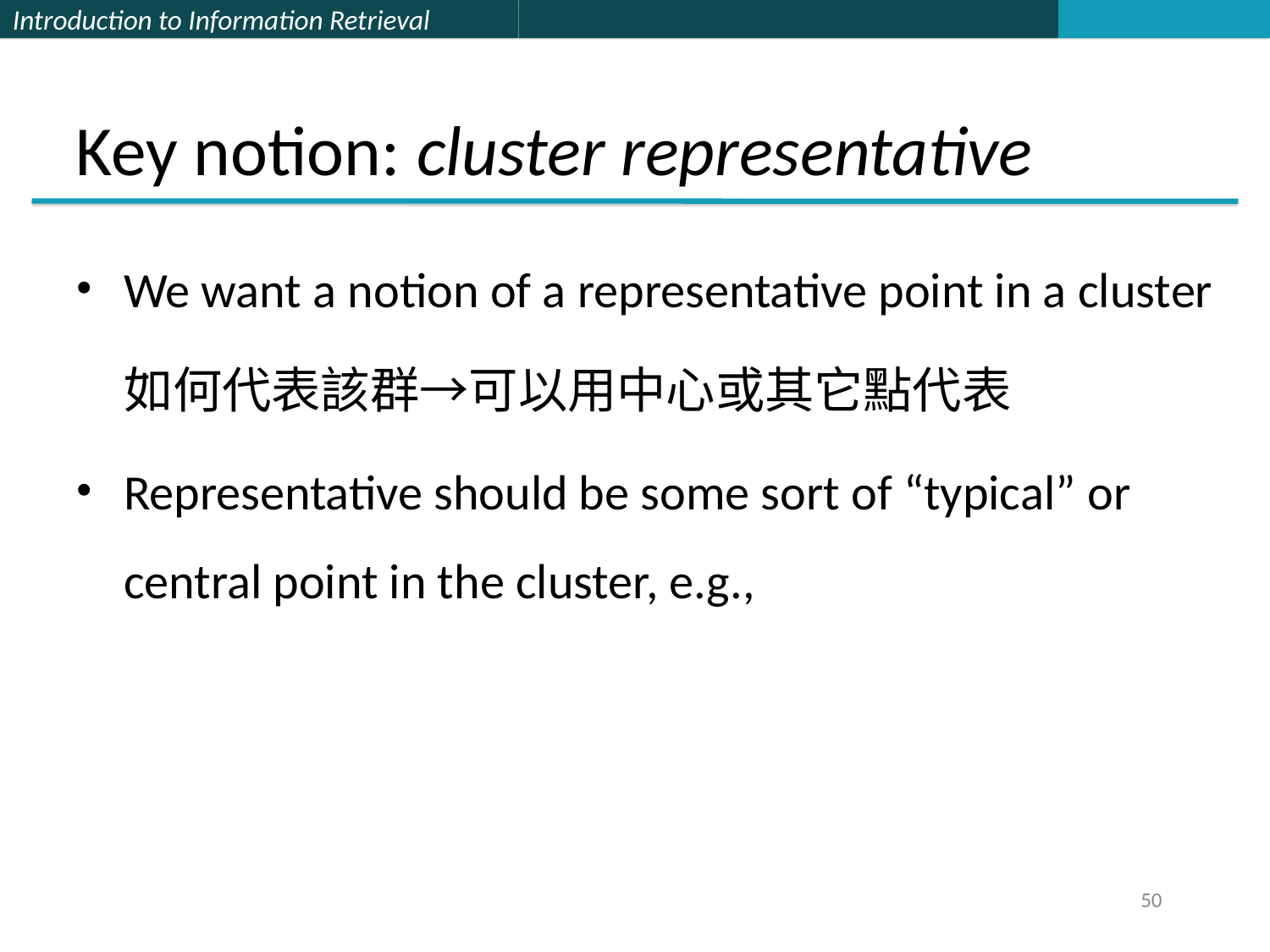

# Key notion: cluster representative
We want a notion of a representative point in a cluster
	如何代表該群→可以用中心或其它點代表
Representative should be some sort of “typical” or central point in the cluster, e.g.,

50